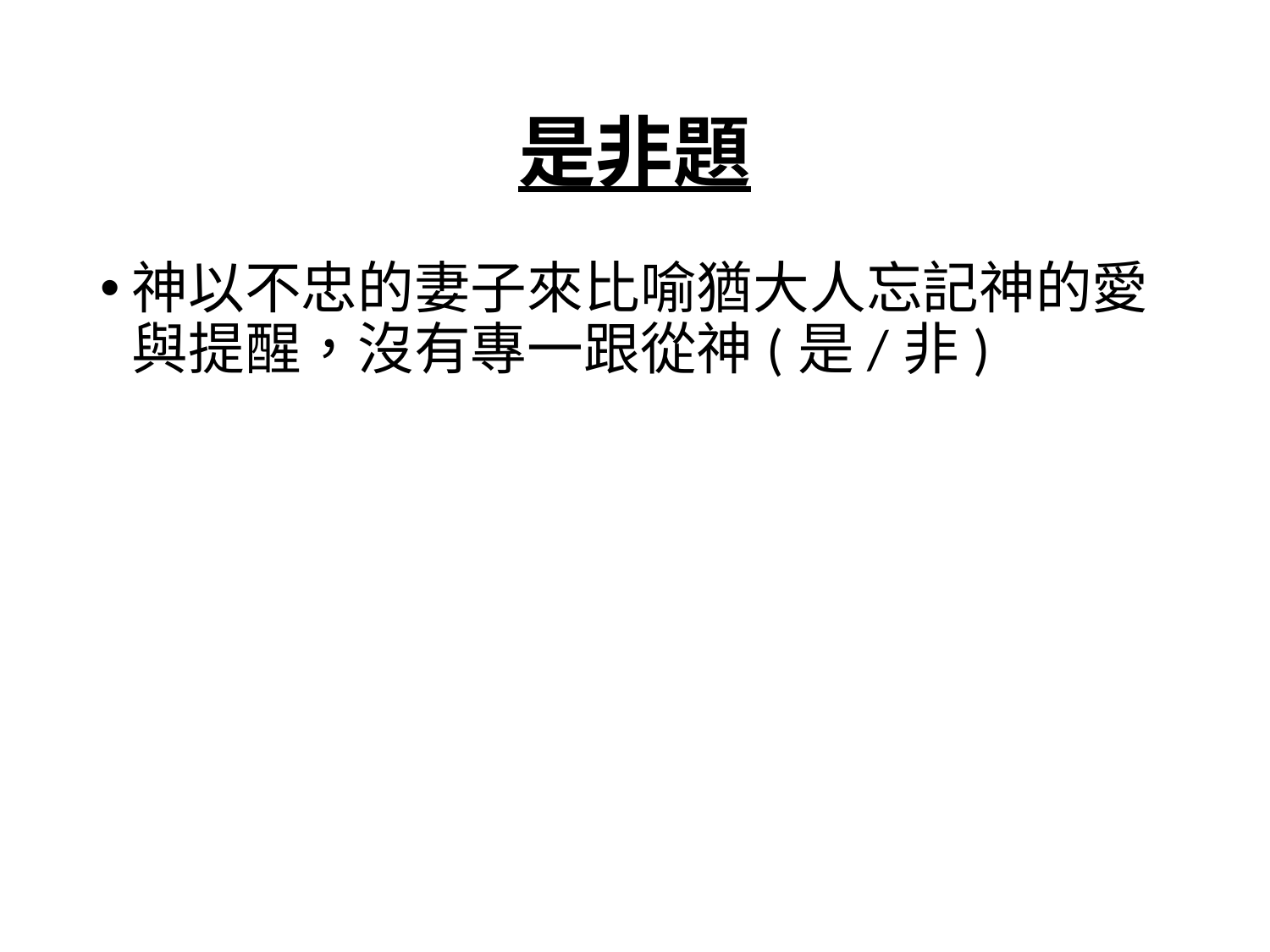

# 是非題
神以不忠的妻子來比喻猶大人忘記神的愛與提醒，沒有專一跟從神(是/非)